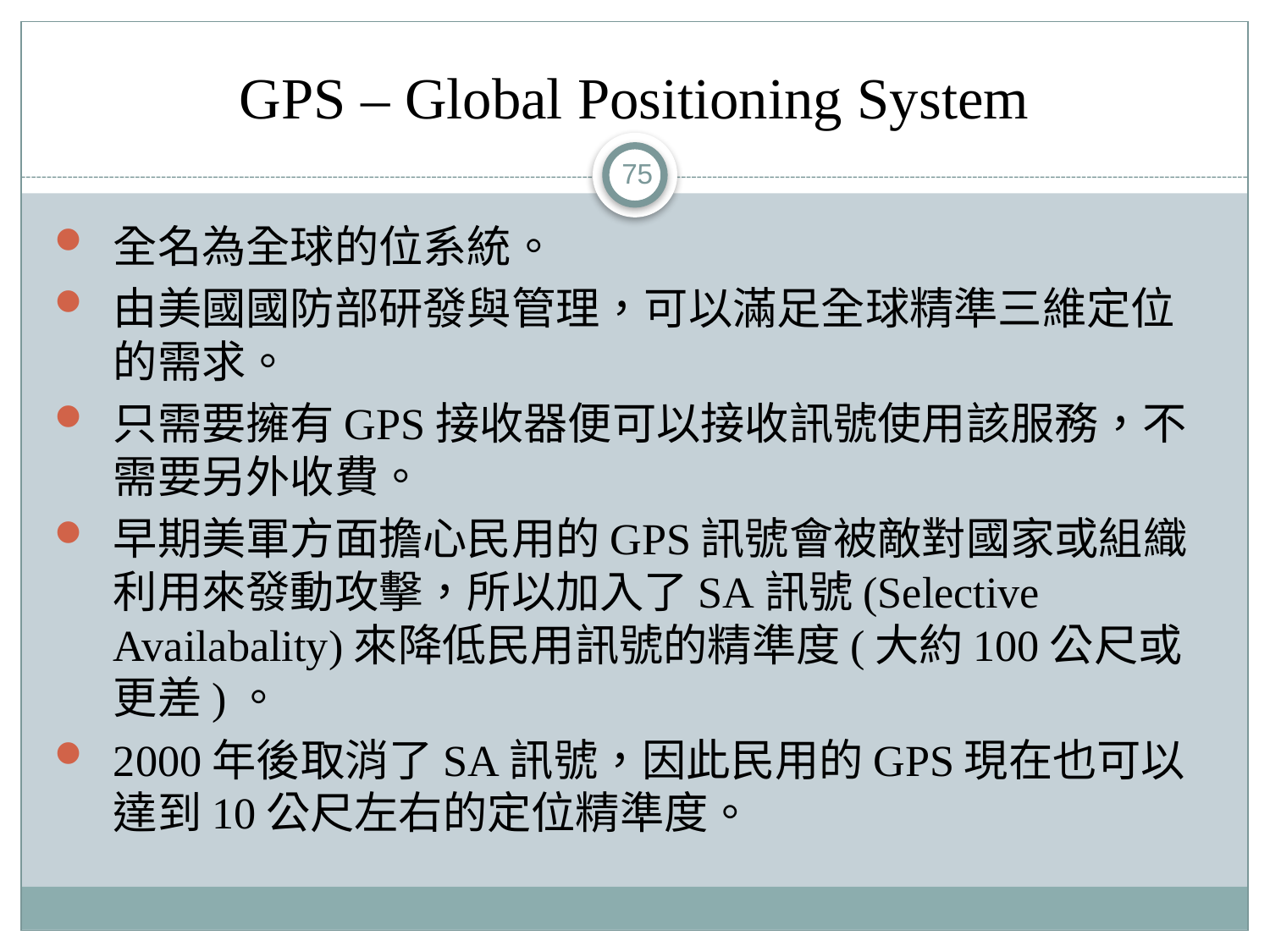

# GPS – Global Positioning System
75
全名為全球的位系統。
由美國國防部研發與管理，可以滿足全球精準三維定位的需求。
只需要擁有GPS接收器便可以接收訊號使用該服務，不需要另外收費。
早期美軍方面擔心民用的GPS訊號會被敵對國家或組織利用來發動攻擊，所以加入了SA訊號(Selective Availabality)來降低民用訊號的精準度(大約100公尺或更差)。
2000年後取消了SA訊號，因此民用的GPS現在也可以達到10公尺左右的定位精準度。